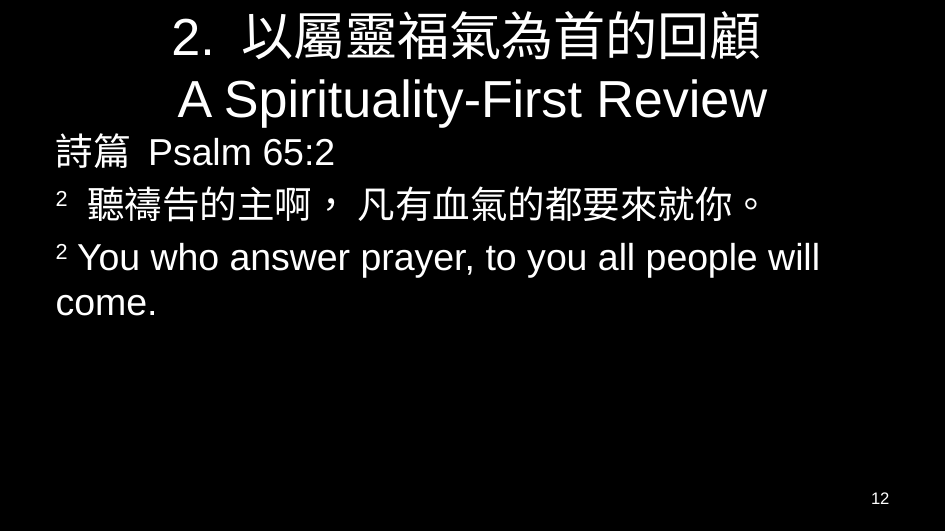

# 2. 以屬靈福氣為首的回顧 A Spirituality-First Review
詩篇 Psalm 65:2
2 聽禱告的主啊， 凡有血氣的都要來就你。
2 You who answer prayer, to you all people will come.

12